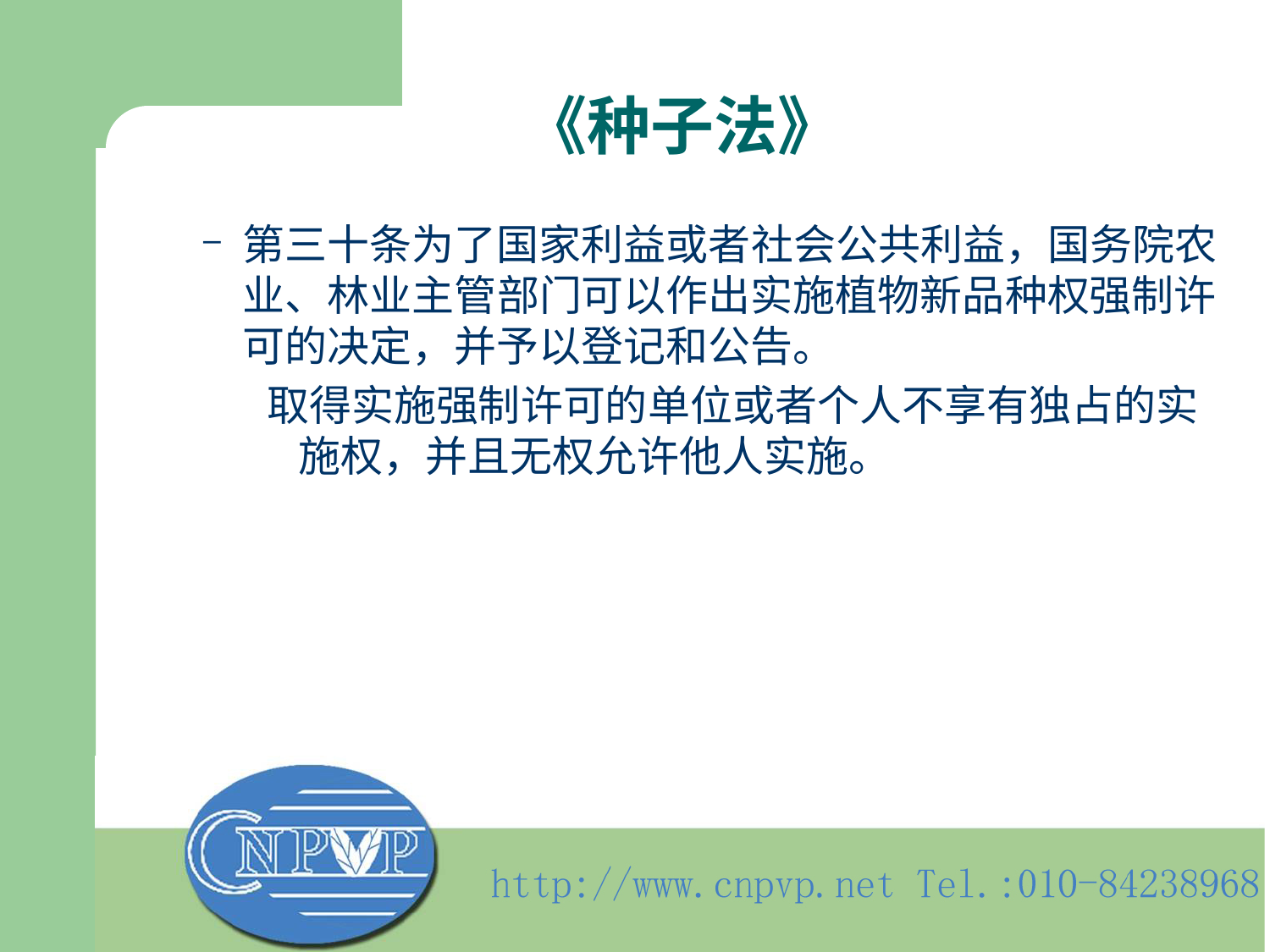

# 《种子法》
第三十条为了国家利益或者社会公共利益，国务院农业、林业主管部门可以作出实施植物新品种权强制许可的决定，并予以登记和公告。
取得实施强制许可的单位或者个人不享有独占的实施权，并且无权允许他人实施。